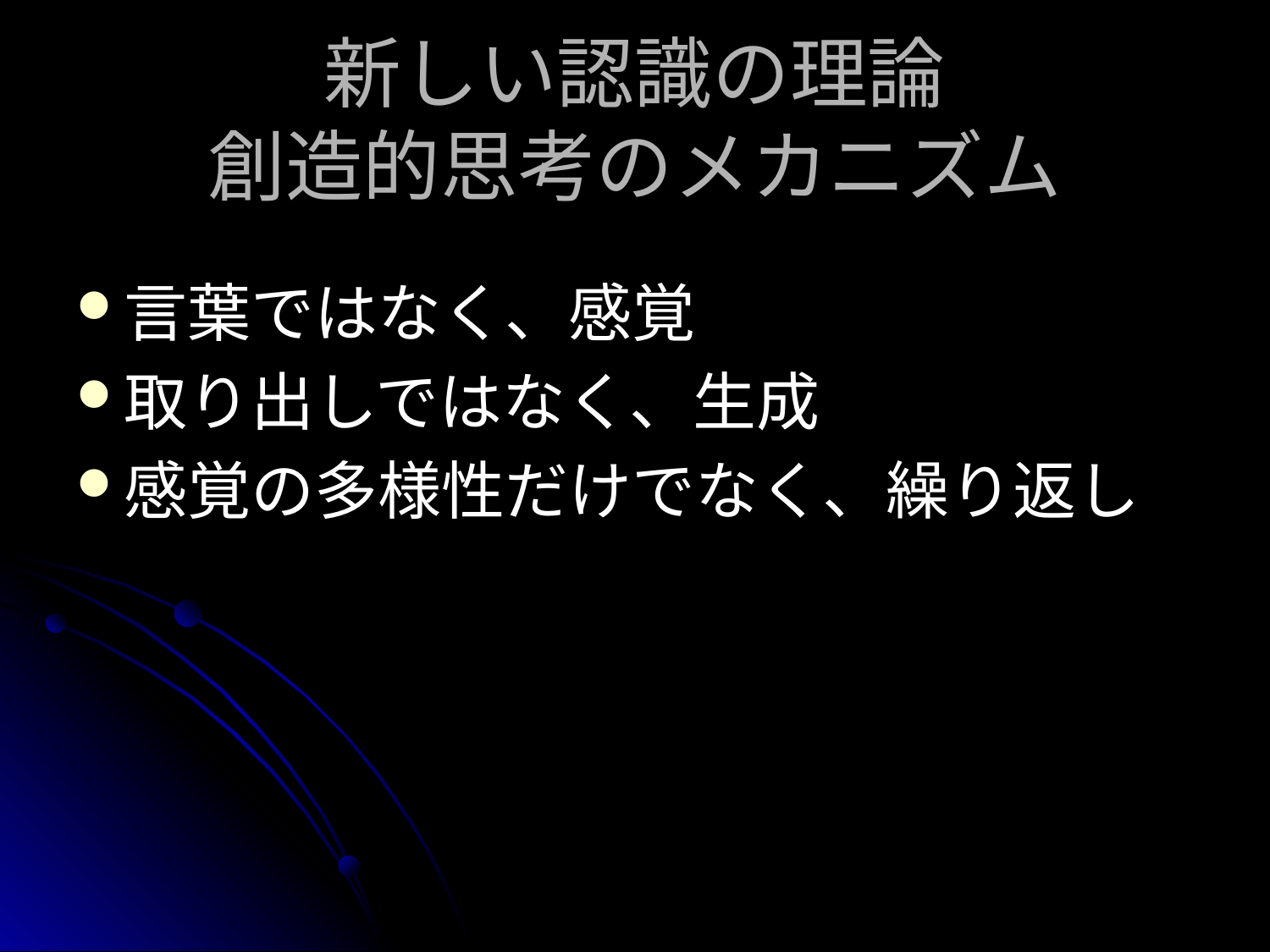

# 新しい認識の理論 創造的思考のメカニズム
言葉ではなく、感覚
取り出しではなく、生成
感覚の多様性だけでなく、繰り返し